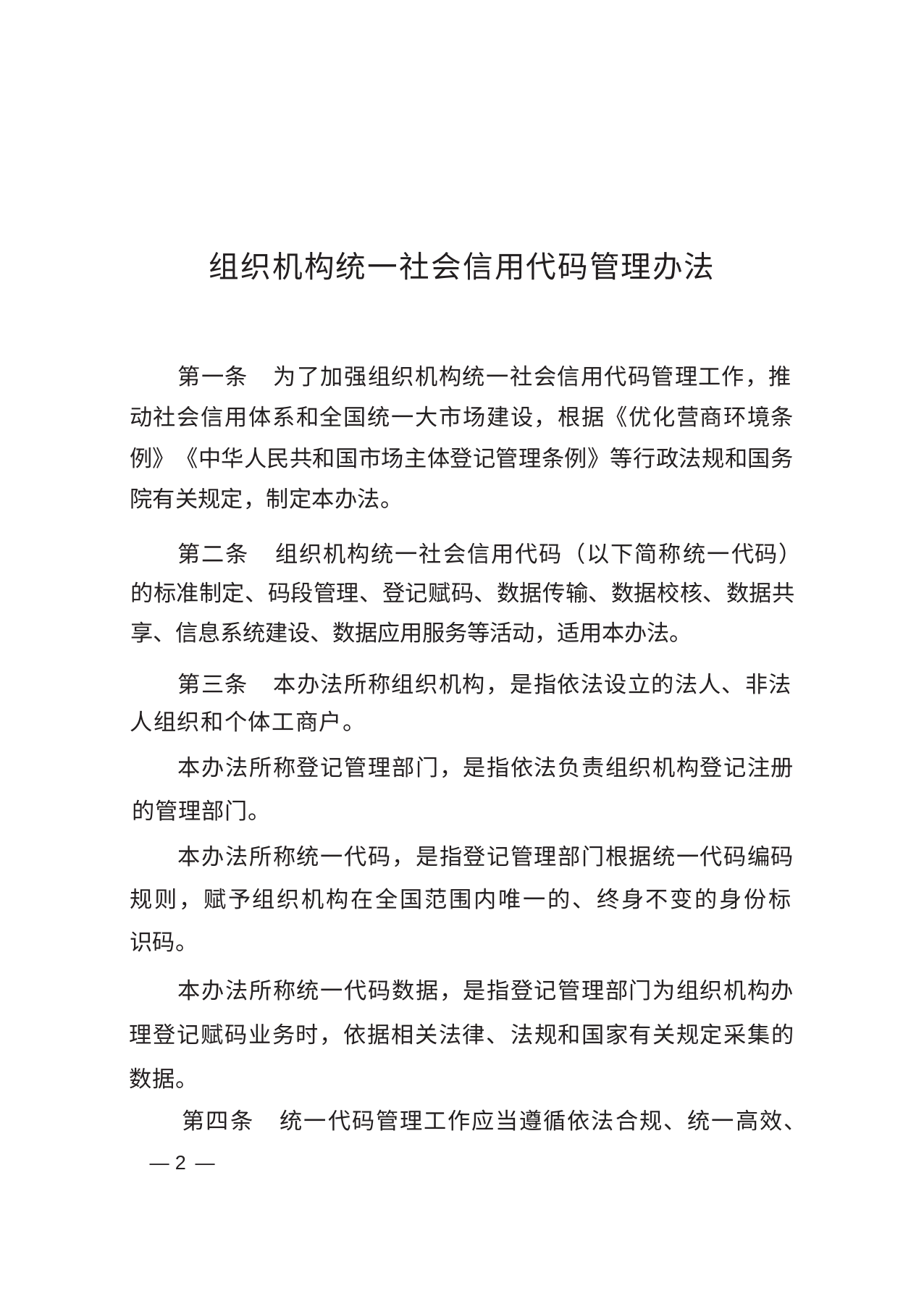

组织机构统一社会信用代码管理办法

第一条    为了加强组织机构统一社会信用代码管理工作，推动社会信用体系和全国统一大市场建设，根据《优化营商环境条例》《中华人民共和国市场主体登记管理条例》等行政法规和国务院有关规定，制定本办法。
第二条    组织机构统一社会信用代码（以下简称统一代码）的标准制定、码段管理、登记赋码、数据传输、数据校核、数据共享、信息系统建设、数据应用服务等活动，适用本办法。
第三条    本办法所称组织机构，是指依法设立的法人、非法人组织和个体工商户。
本办法所称登记管理部门，是指依法负责组织机构登记注册的管理部门。
本办法所称统一代码，是指登记管理部门根据统一代码编码规则，赋予组织机构在全国范围内唯一的、终身不变的身份标识码。
本办法所称统一代码数据，是指登记管理部门为组织机构办理登记赋码业务时，依据相关法律、法规和国家有关规定采集的数据。

第四条    统一代码管理工作应当遵循依法合规、统一高效、

— 2 —